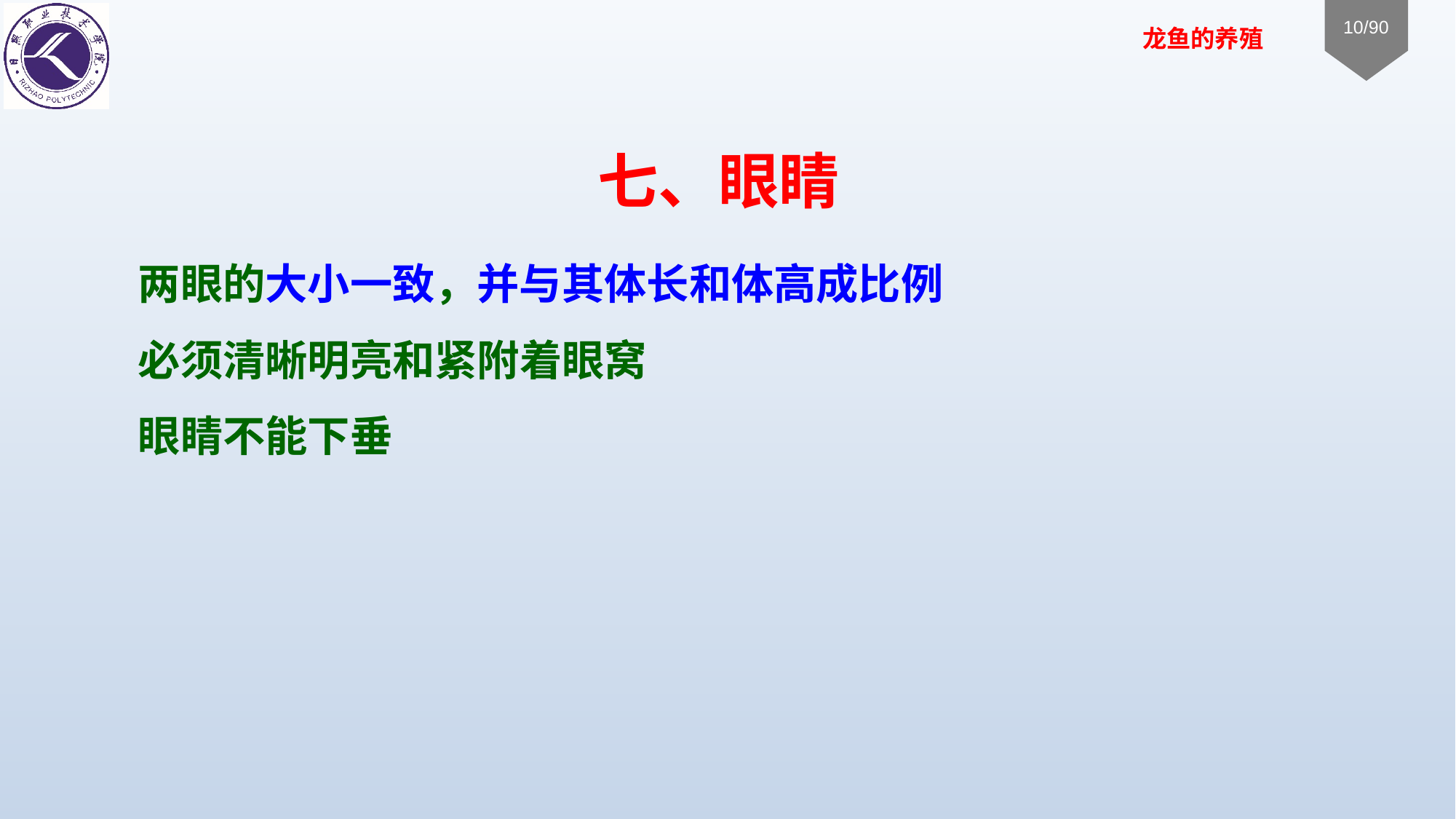

# 七、眼睛
两眼的大小一致，并与其体长和体高成比例
必须清晰明亮和紧附着眼窝
眼睛不能下垂